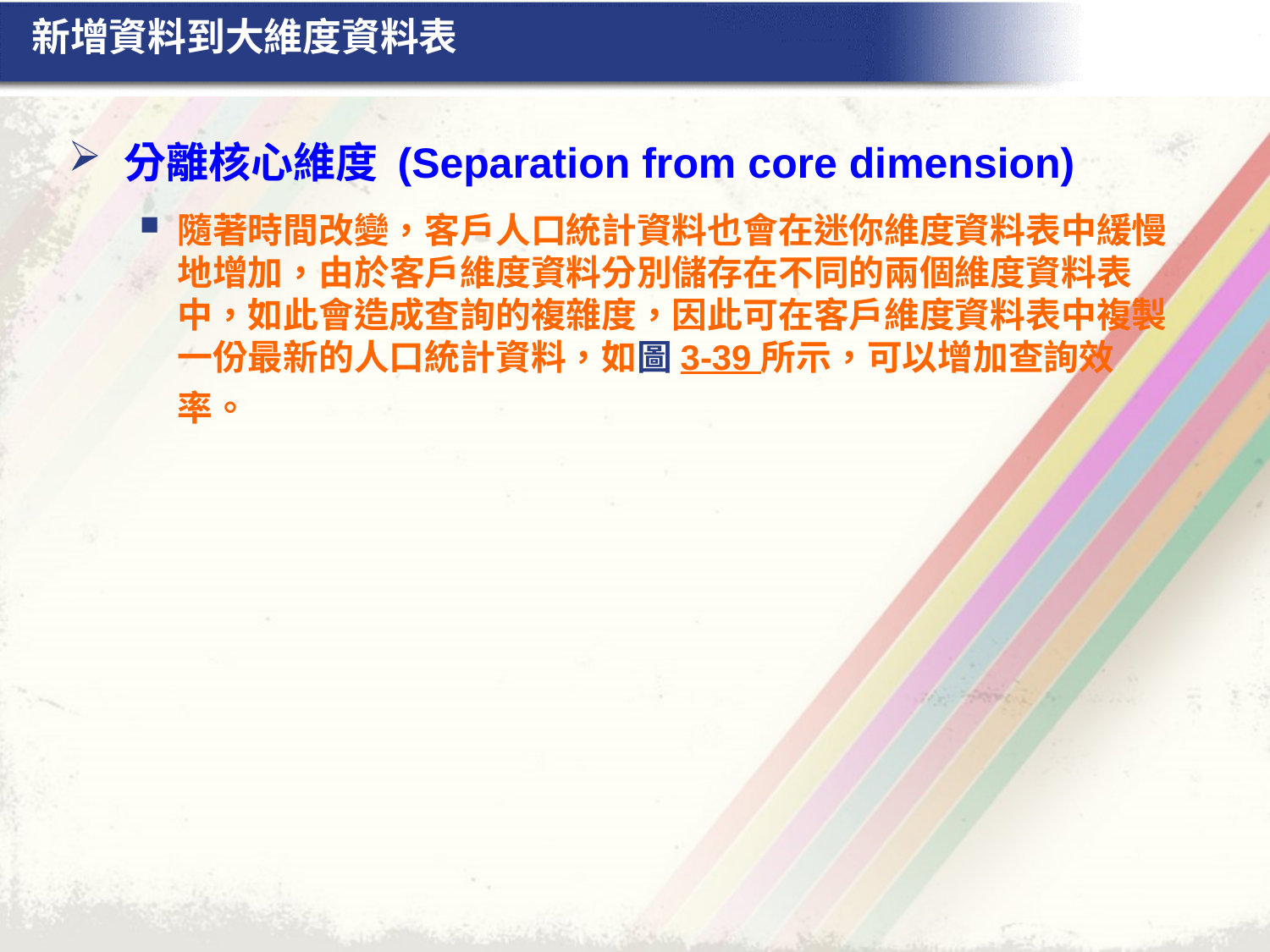

# 新增資料到大維度資料表
分離核心維度 (Separation from core dimension)
隨著時間改變，客戶人口統計資料也會在迷你維度資料表中緩慢地增加，由於客戶維度資料分別儲存在不同的兩個維度資料表中，如此會造成查詢的複雜度，因此可在客戶維度資料表中複製一份最新的人口統計資料，如圖 3-39 所示，可以增加查詢效率。